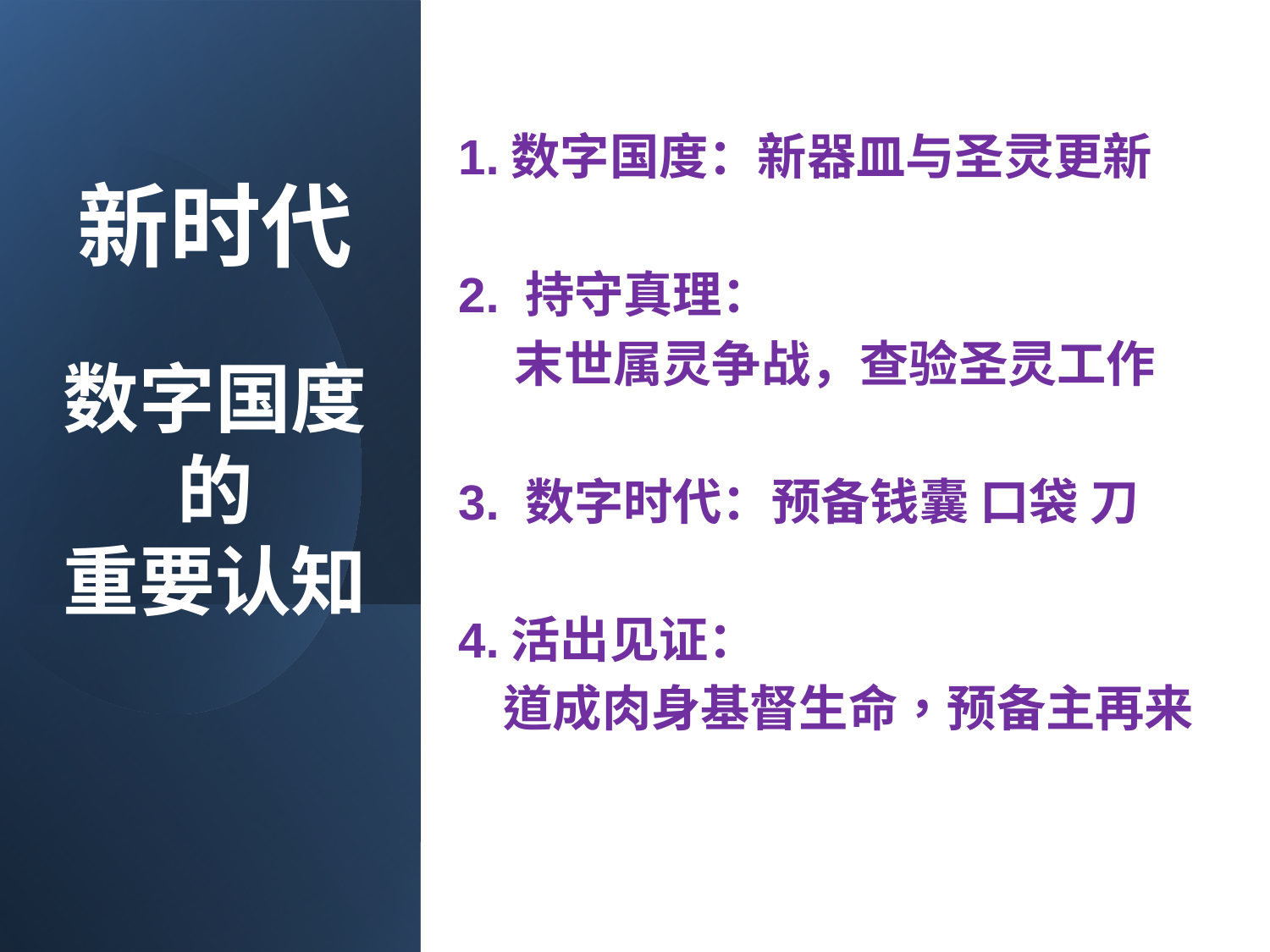

1.数字国度：新器皿与圣灵更新

2. 持守真理：
    末世属灵争战，查验圣灵工作

3. 数字时代：预备钱囊 口袋 刀

4.活出见证：
   道成肉身基督生命，预备主再来
# 新时代 数字国度的 重要认知